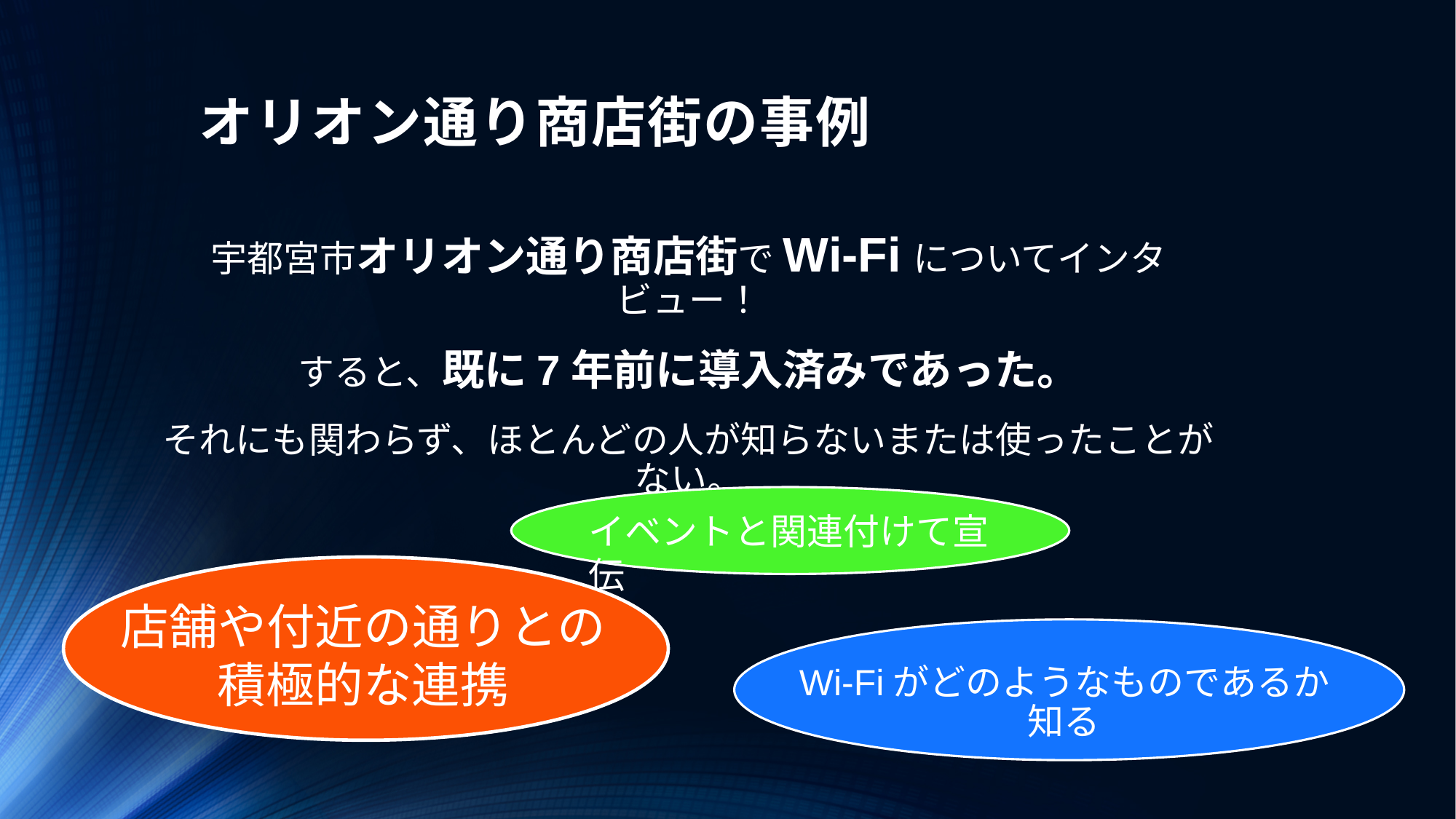

# オリオン通り商店街の事例
宇都宮市オリオン通り商店街でWi-Fiについてインタビュー！
すると、既に7年前に導入済みであった。
それにも関わらず、ほとんどの人が知らないまたは使ったことがない。

イベントと関連付けて宣伝

店舗や付近の通りとの積極的な連携

Wi-Fiがどのようなものであるか知る